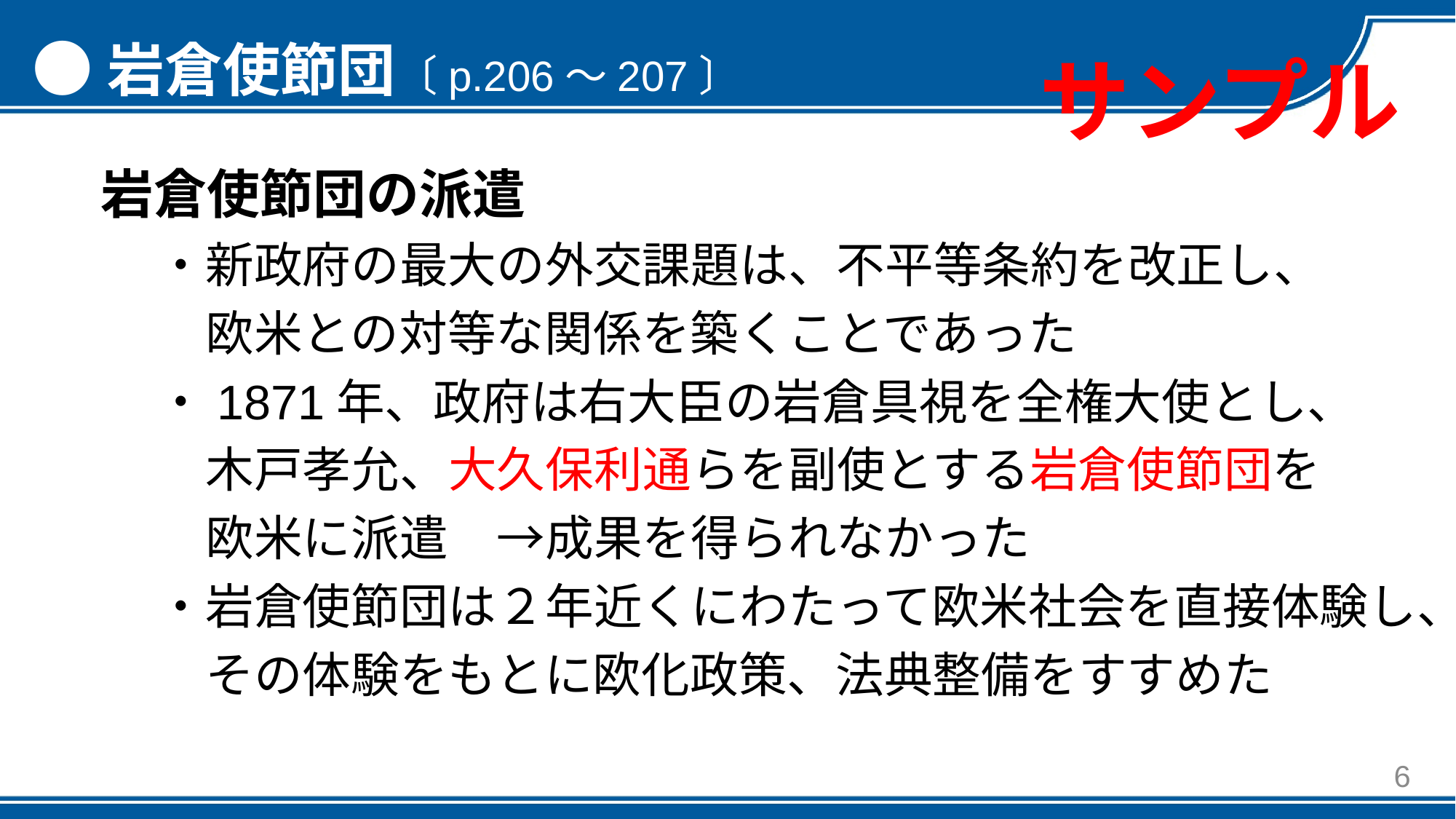

●岩倉使節団〔p.206〜207〕
岩倉使節団の派遣
・新政府の最大の外交課題は、不平等条約を改正し、
　欧米との対等な関係を築くことであった
・1871年、政府は右大臣の岩倉具視を全権大使とし、
　木戸孝允、大久保利通らを副使とする岩倉使節団を
　欧米に派遣　→成果を得られなかった
・岩倉使節団は２年近くにわたって欧米社会を直接体験し、
　その体験をもとに欧化政策、法典整備をすすめた